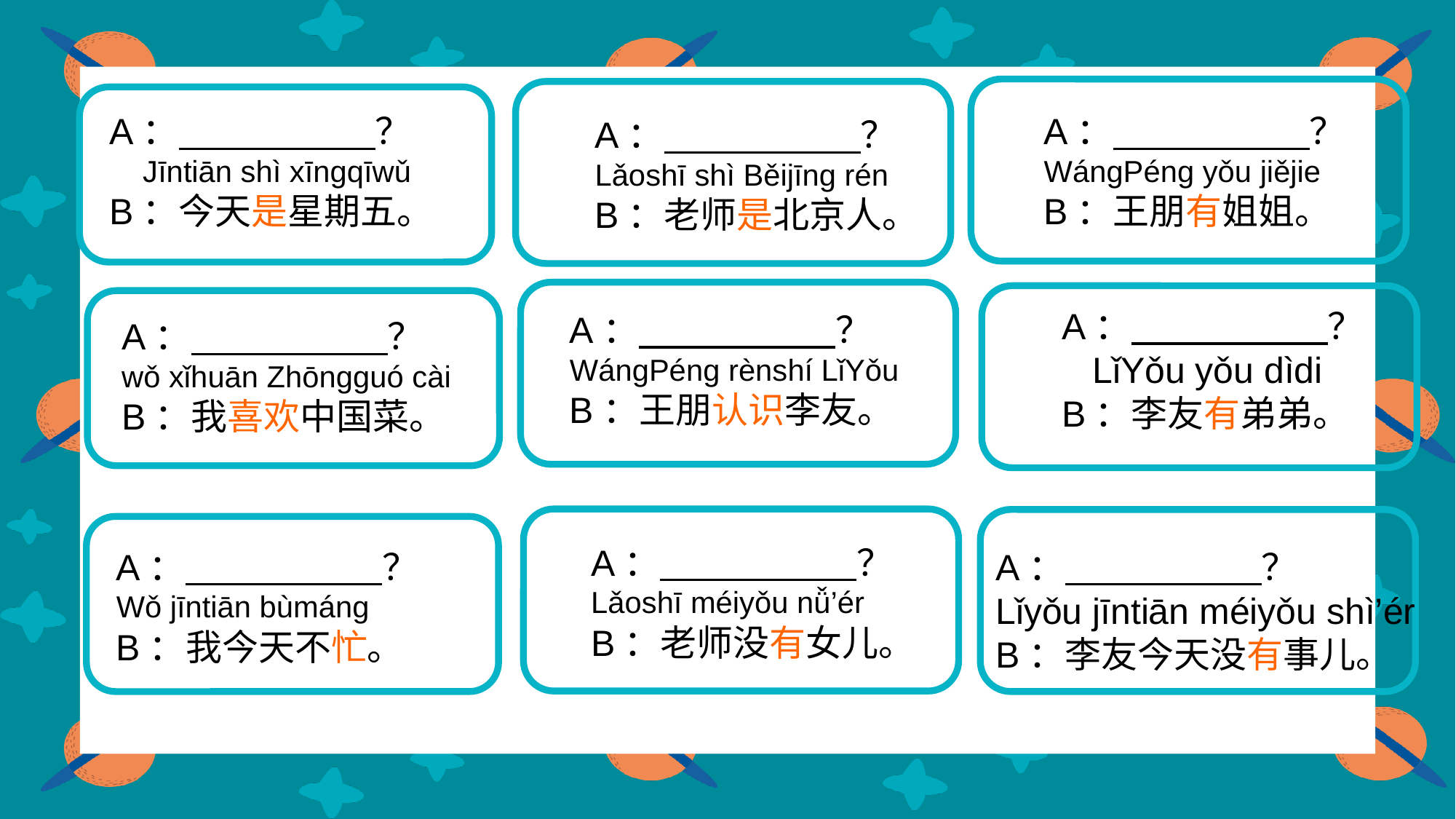

A：                        ？
    Jīntiān shì xīngqīwǔ
B：今天是星期五。
A：                        ？
WángPéng yǒu jiějie
B：王朋有姐姐。
A：                        ？
Lǎoshī shì Běijīng rén
B：老师是北京人。

A：                        ？
   LǐYǒu yǒu dìdi
B：李友有弟弟。
A：                        ？
WángPéng rènshí LǐYǒu
B：王朋认识李友。
A：                        ？
wǒ xǐhuān Zhōngguó cài
B：我喜欢中国菜。

A：                        ？
Lǎoshī méiyǒu nǚ’ér
B：老师没有女儿。
A：                        ？
Wǒ jīntiān bùmáng
B：我今天不忙。
A：                        ？
Lǐyǒu jīntiān méiyǒu shì’ér
B：李友今天没有事儿。